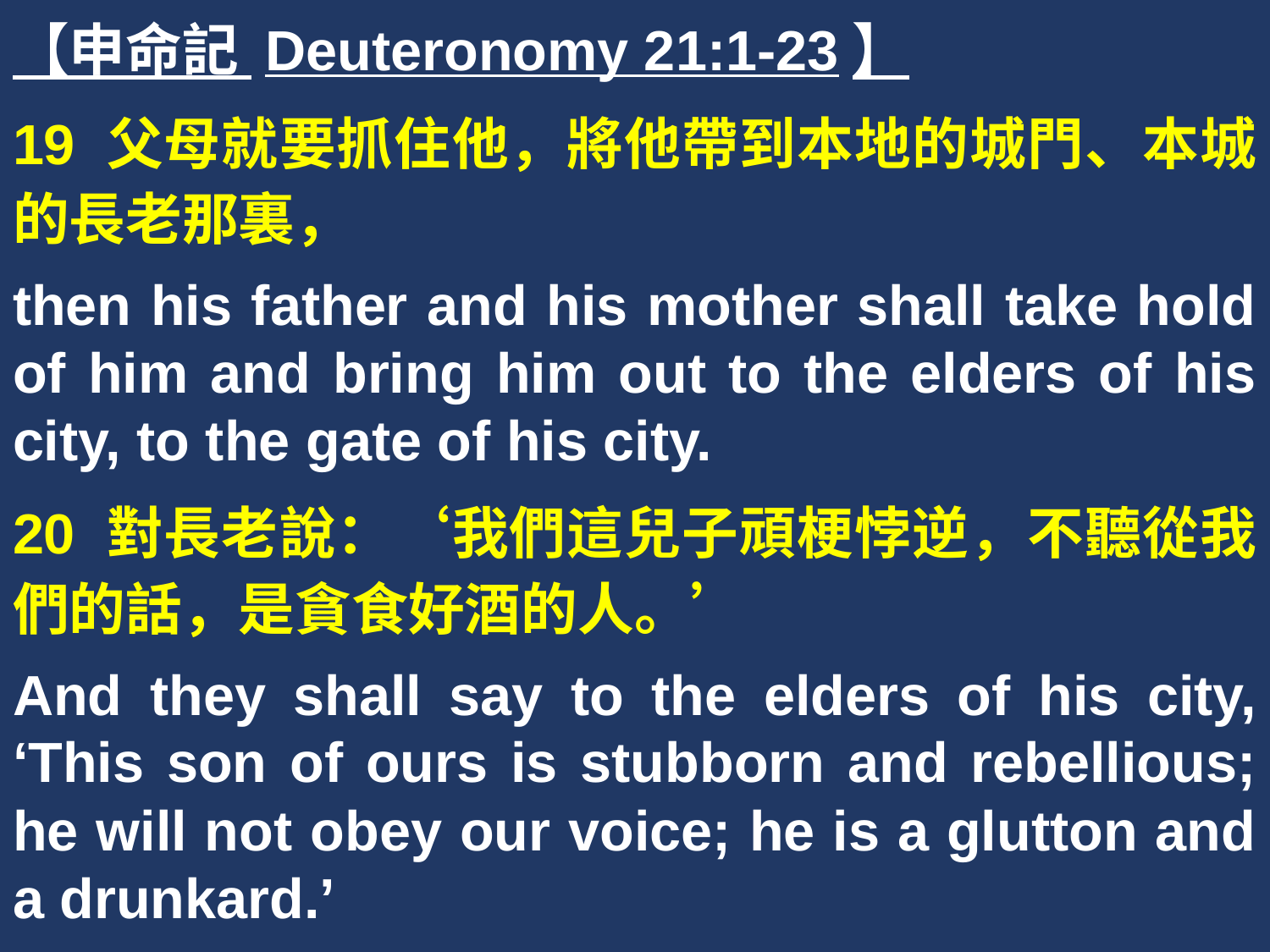

【申命記 Deuteronomy 21:1-23】
19 父母就要抓住他，將他帶到本地的城門、本城的長老那裏，
then his father and his mother shall take hold of him and bring him out to the elders of his city, to the gate of his city.
20 對長老說：‘我們這兒子頑梗悖逆，不聽從我們的話，是貪食好酒的人。’
And they shall say to the elders of his city, ‘This son of ours is stubborn and rebellious; he will not obey our voice; he is a glutton and a drunkard.’